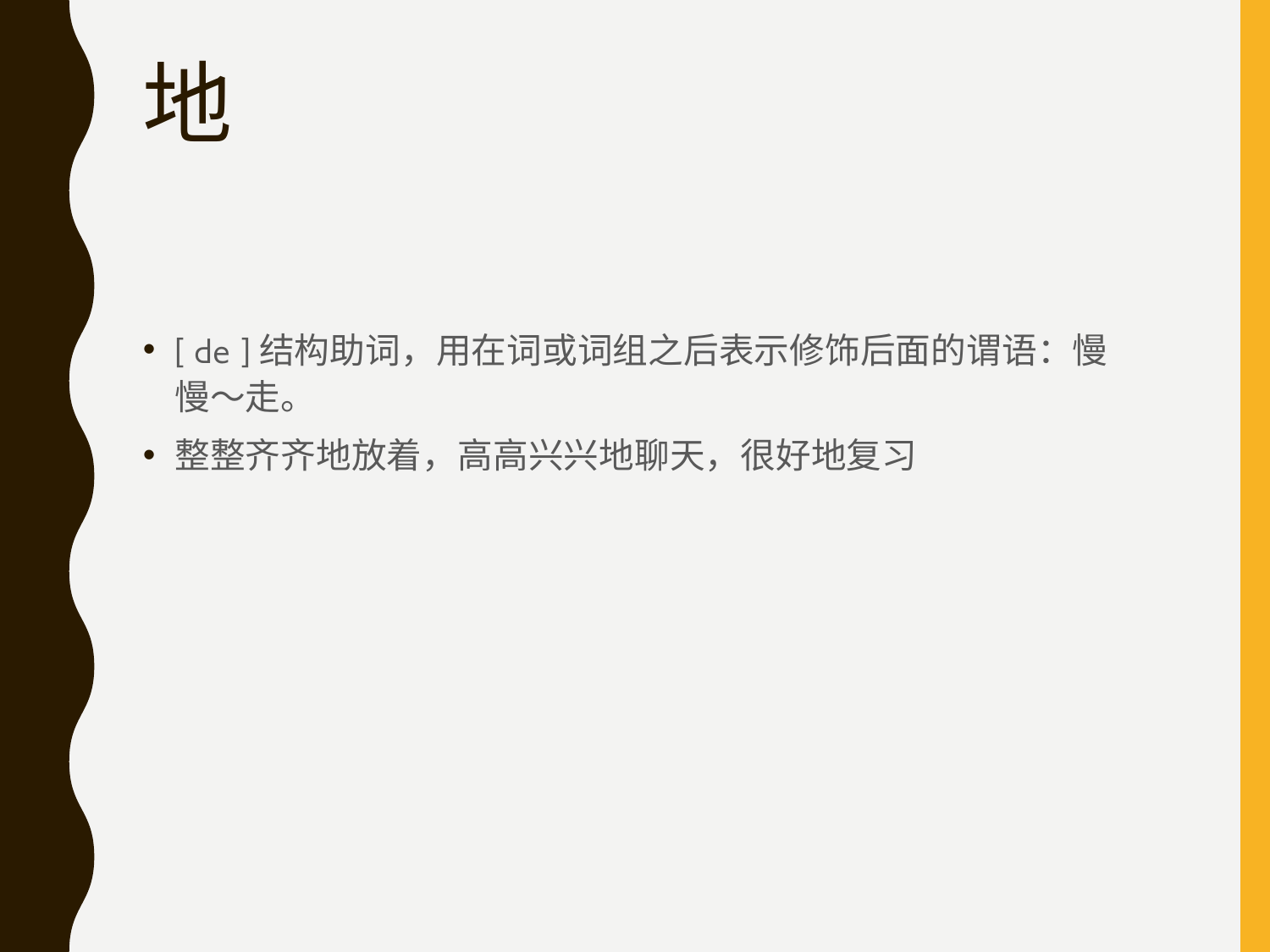

# 地
[ de ]结构助词，用在词或词组之后表示修饰后面的谓语：慢慢～走。
整整齐齐地放着，高高兴兴地聊天，很好地复习